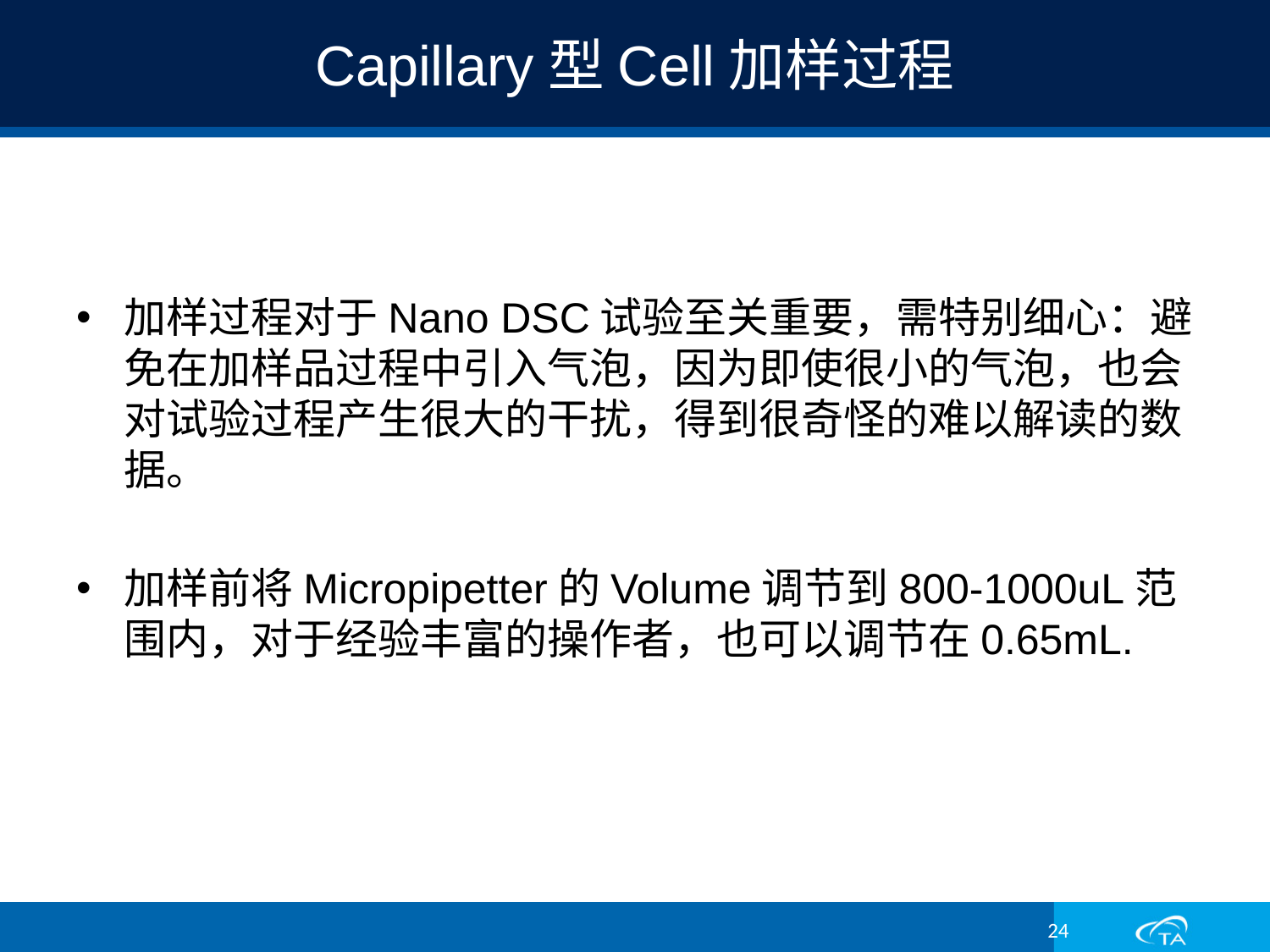

# Capillary型Cell加样过程

加样过程对于Nano DSC试验至关重要，需特别细心：避免在加样品过程中引入气泡，因为即使很小的气泡，也会对试验过程产生很大的干扰，得到很奇怪的难以解读的数据。

加样前将Micropipetter的Volume调节到800-1000uL范围内，对于经验丰富的操作者，也可以调节在0.65mL.

24